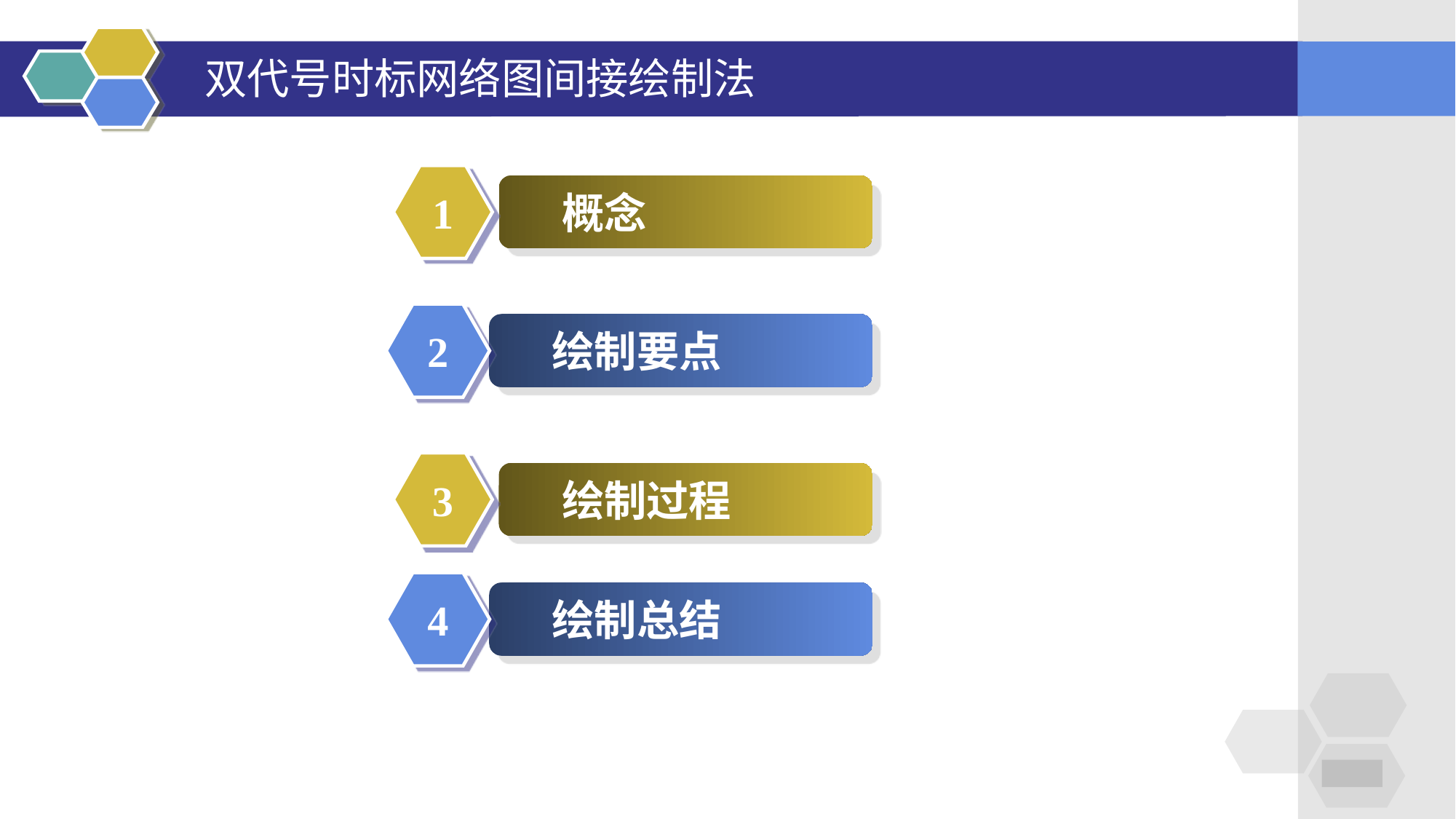

# 双代号时标网络图间接绘制法
1
    概念
2
    绘制要点
3
    绘制过程
4
    绘制总结
2